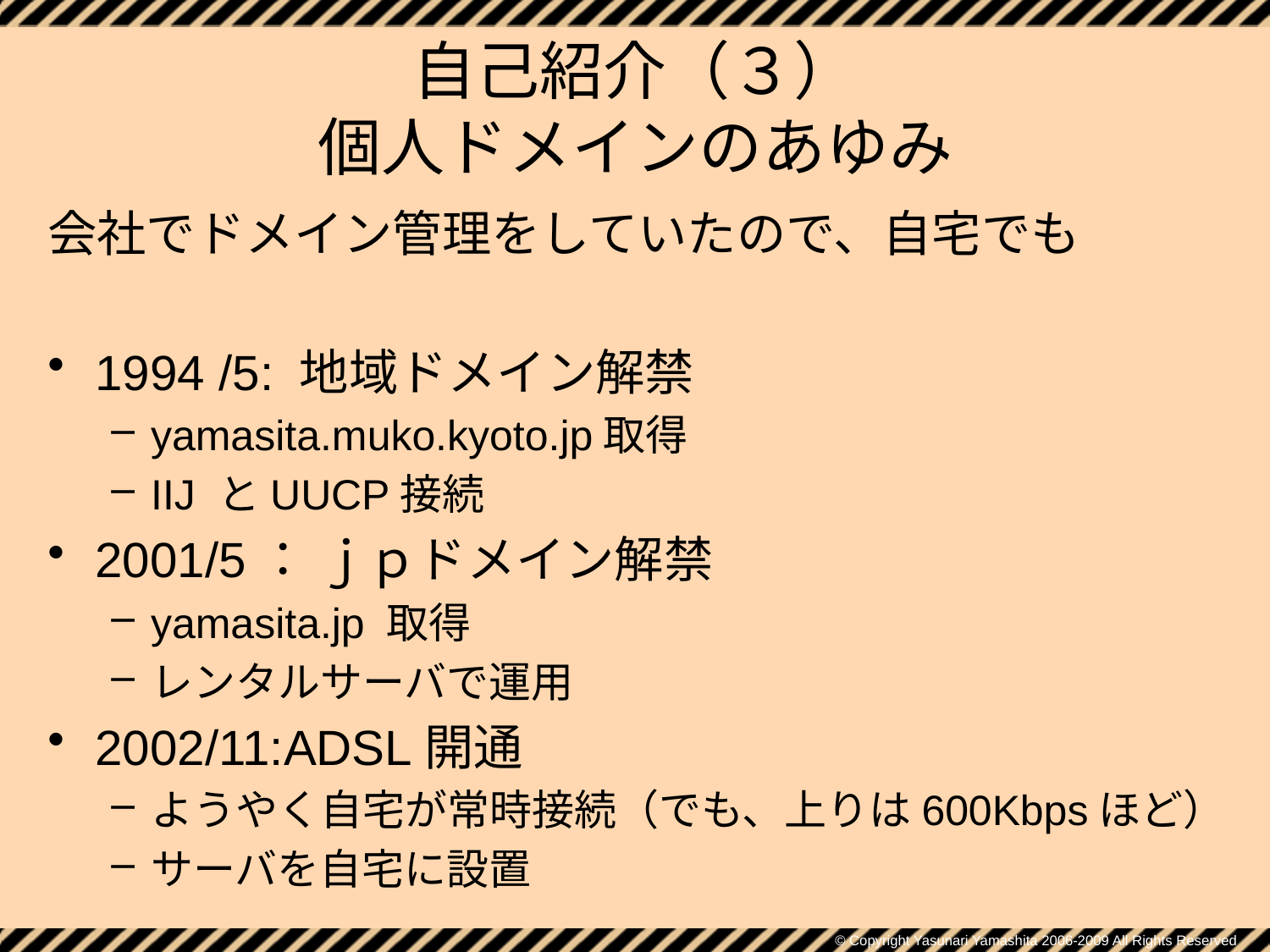

# 自己紹介（３） 個人ドメインのあゆみ
会社でドメイン管理をしていたので、自宅でも

1994 /5: 地域ドメイン解禁
yamasita.muko.kyoto.jp取得
IIJ とUUCP接続
2001/5： ｊｐドメイン解禁
yamasita.jp 取得
レンタルサーバで運用
2002/11:ADSL開通
ようやく自宅が常時接続（でも、上りは600Kbpsほど）
サーバを自宅に設置